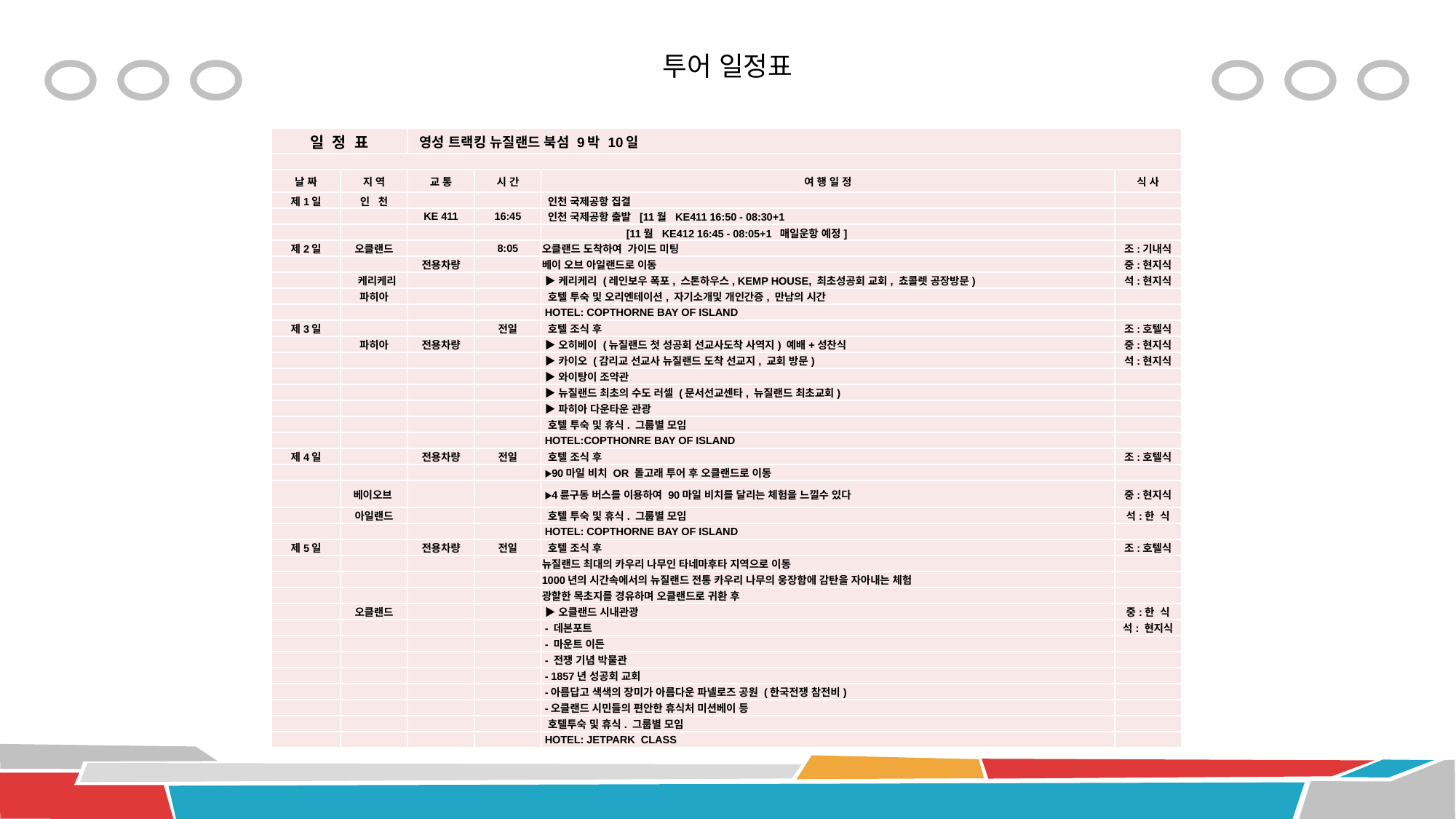

# 투어 일정표
| 일 정 표 |  | 영성 트랙킹 뉴질랜드 북섬 9박 10일 |  |  |  |
| --- | --- | --- | --- | --- | --- |
|  |  |  |  |  |  |
| 날 짜 | 지 역 | 교 통 | 시 간 | 여 행 일 정 | 식 사 |
| 제1일 | 인 천 |  |  | 인천 국제공항 집결 |  |
|  |  | KE 411 | 16:45 | 인천 국제공항 출발 [11월 KE411 16:50 - 08:30+1 |  |
|  |  |  |  | [11월 KE412 16:45 - 08:05+1 매일운항 예정] |  |
| 제2일 | 오클랜드 |  | 8:05 | 오클랜드 도착하여 가이드 미팅 | 조:기내식 |
|  |  | 전용차량 |  | 베이 오브 아일랜드로 이동 | 중:현지식 |
|  | 케리케리 |  |  | ▶케리케리 (레인보우 폭포, 스톤하우스, KEMP HOUSE, 최초성공회 교회, 쵸콜렛 공장방문) | 석:현지식 |
|  | 파히아 |  |  | 호텔 투숙 및 오리엔테이션, 자기소개및 개인간증, 만남의 시간 |  |
|  |  |  |  | HOTEL: COPTHORNE BAY OF ISLAND |  |
| 제3일 |  |  | 전일 | 호텔 조식 후 | 조:호텔식 |
|  | 파히아 | 전용차량 |  | ▶오히베이 (뉴질랜드 첫 성공회 선교사도착 사역지) 예배+성찬식 | 중:현지식 |
|  |  |  |  | ▶카이오 (감리교 선교사 뉴질랜드 도착 선교지, 교회 방문) | 석:현지식 |
|  |  |  |  | ▶와이탕이 조약관 |  |
|  |  |  |  | ▶뉴질랜드 최초의 수도 러셀 (문서선교센타, 뉴질랜드 최초교회) |  |
|  |  |  |  | ▶파히아 다운타운 관광 |  |
|  |  |  |  | 호텔 투숙 및 휴식. 그룹별 모임 |  |
|  |  |  |  | HOTEL:COPTHONRE BAY OF ISLAND |  |
| 제4일 |  | 전용차량 | 전일 | 호텔 조식 후 | 조:호텔식 |
|  |  |  |  | ▶90마일 비치 OR 돌고래 투어 후 오클랜드로 이동 |  |
|  | 베이오브 |  |  | ▶4륜구동 버스를 이용하여 90마일 비치를 달리는 체험을 느낄수 있다 | 중:현지식 |
|  | 아일랜드 |  |  | 호텔 투숙 및 휴식. 그룹별 모임 | 석:한 식 |
|  |  |  |  | HOTEL: COPTHORNE BAY OF ISLAND |  |
| 제5일 |  | 전용차량 | 전일 | 호텔 조식 후 | 조:호텔식 |
|  |  |  |  | 뉴질랜드 최대의 카우리 나무인 타네마후타 지역으로 이동 |  |
|  |  |  |  | 1000년의 시간속에서의 뉴질랜드 전통 카우리 나무의 웅장함에 감탄을 자아내는 체험 |  |
|  |  |  |  | 광할한 목초지를 경유하며 오클랜드로 귀환 후 |  |
|  | 오클랜드 |  |  | ▶오클랜드 시내관광 | 중:한 식 |
|  |  |  |  | - 데본포트 | 석: 현지식 |
|  |  |  |  | - 마운트 이든 |  |
|  |  |  |  | - 전쟁 기념 박물관 |  |
|  |  |  |  | - 1857년 성공회 교회 |  |
|  |  |  |  | -아름답고 색색의 장미가 아름다운 파넬로즈 공원 (한국전쟁 참전비) |  |
|  |  |  |  | -오클랜드 시민들의 편안한 휴식처 미션베이 등 |  |
|  |  |  |  | 호텔투숙 및 휴식. 그룹별 모임 |  |
|  |  |  |  | HOTEL: JETPARK CLASS |  |